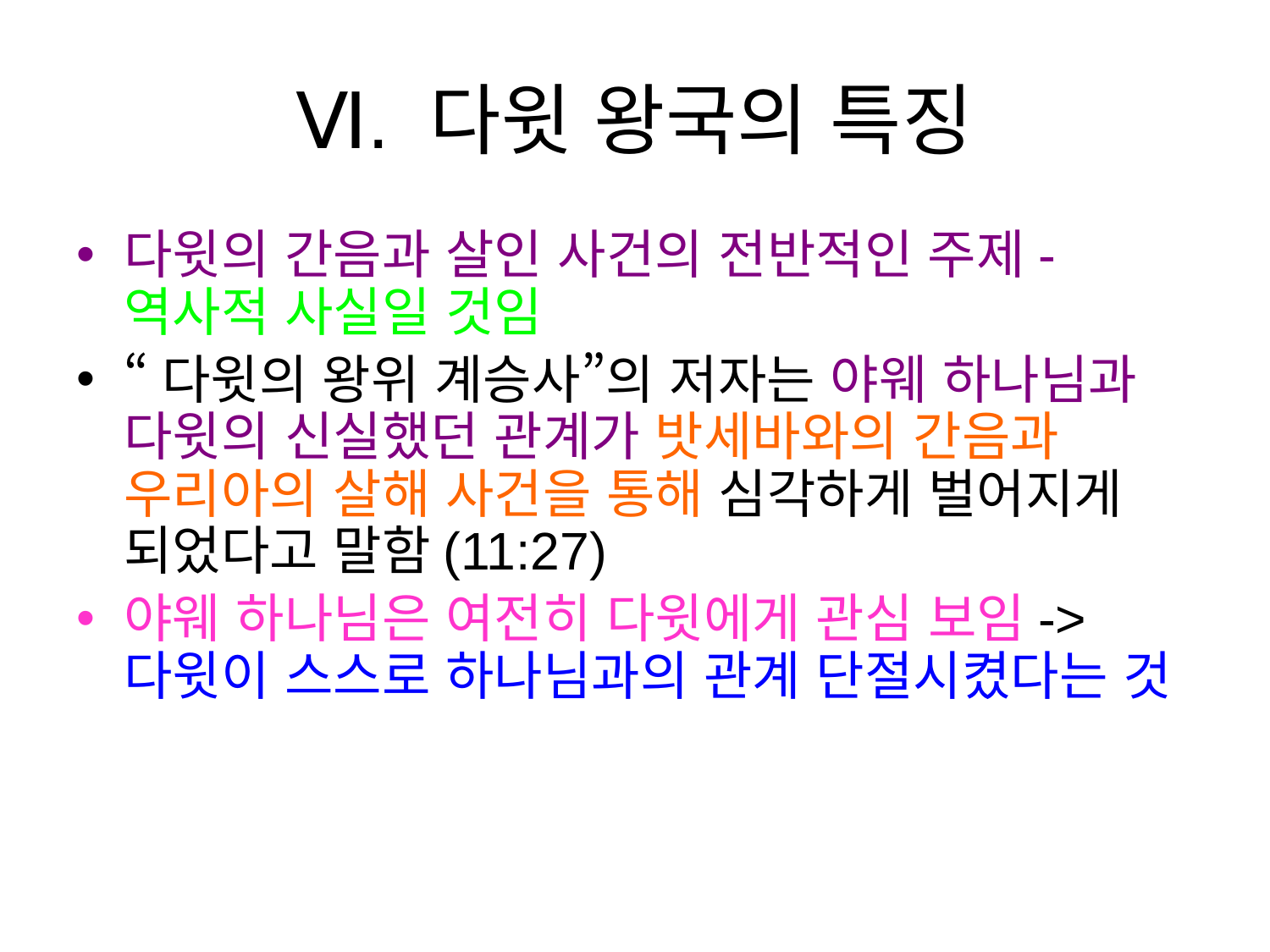

# Ⅵ. 다윗 왕국의 특징
다윗의 간음과 살인 사건의 전반적인 주제- 역사적 사실일 것임
“다윗의 왕위 계승사”의 저자는 야웨 하나님과 다윗의 신실했던 관계가 밧세바와의 간음과 우리아의 살해 사건을 통해 심각하게 벌어지게  되었다고 말함(11:27)
야웨 하나님은 여전히 다윗에게 관심 보임->다윗이 스스로 하나님과의 관계 단절시켰다는 것